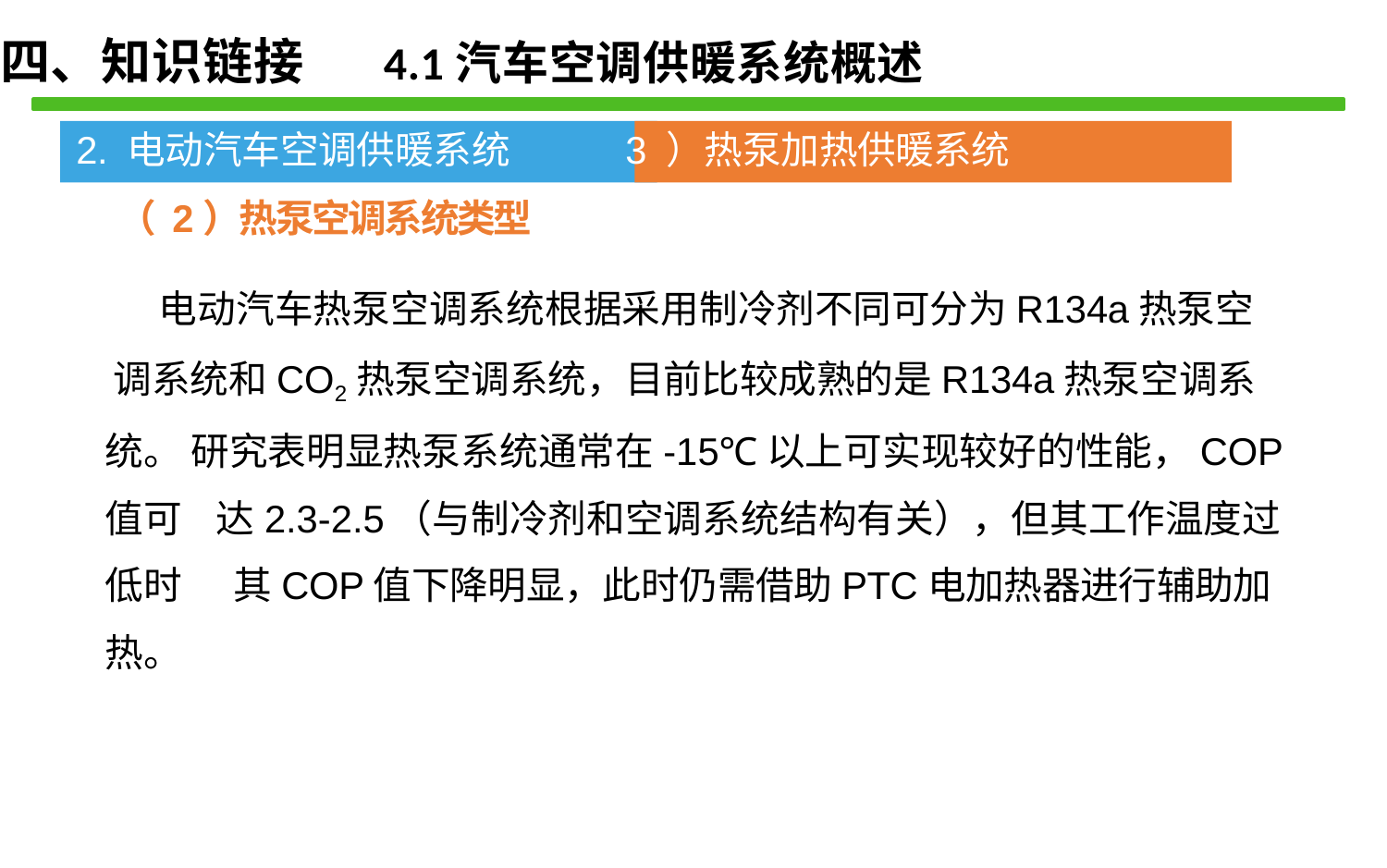

四、知识链接     4.1汽车空调供暖系统概述

2. 电动汽车空调供暖系统             3 ）热泵加热供暖系统

（ 2）热泵空调系统类型

电动汽车热泵空调系统根据采用制冷剂不同可分为R134a热泵空     调系统和CO2热泵空调系统，目前比较成熟的是R134a热泵空调系统。 研究表明显热泵系统通常在-15℃以上可实现较好的性能，COP值可    达2.3-2.5（与制冷剂和空调系统结构有关），但其工作温度过低时      其COP值下降明显，此时仍需借助PTC电加热器进行辅助加热。